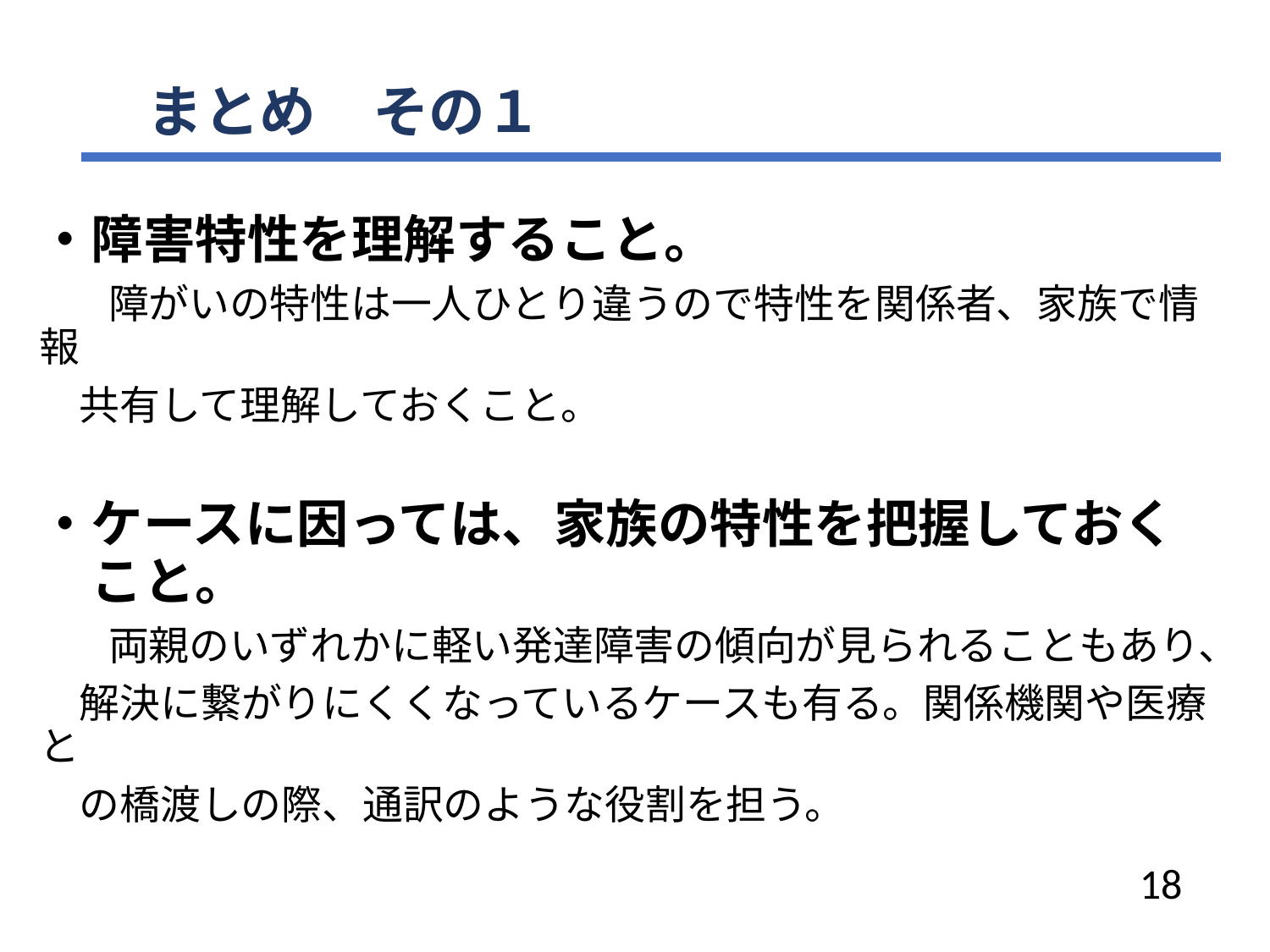

まとめ　その１
・障害特性を理解すること。
　　障がいの特性は一人ひとり違うので特性を関係者、家族で情報
　共有して理解しておくこと。

・ケースに因っては、家族の特性を把握しておく
　こと。
　　両親のいずれかに軽い発達障害の傾向が見られることもあり、
　解決に繋がりにくくなっているケースも有る。関係機関や医療と
　の橋渡しの際、通訳のような役割を担う。
18